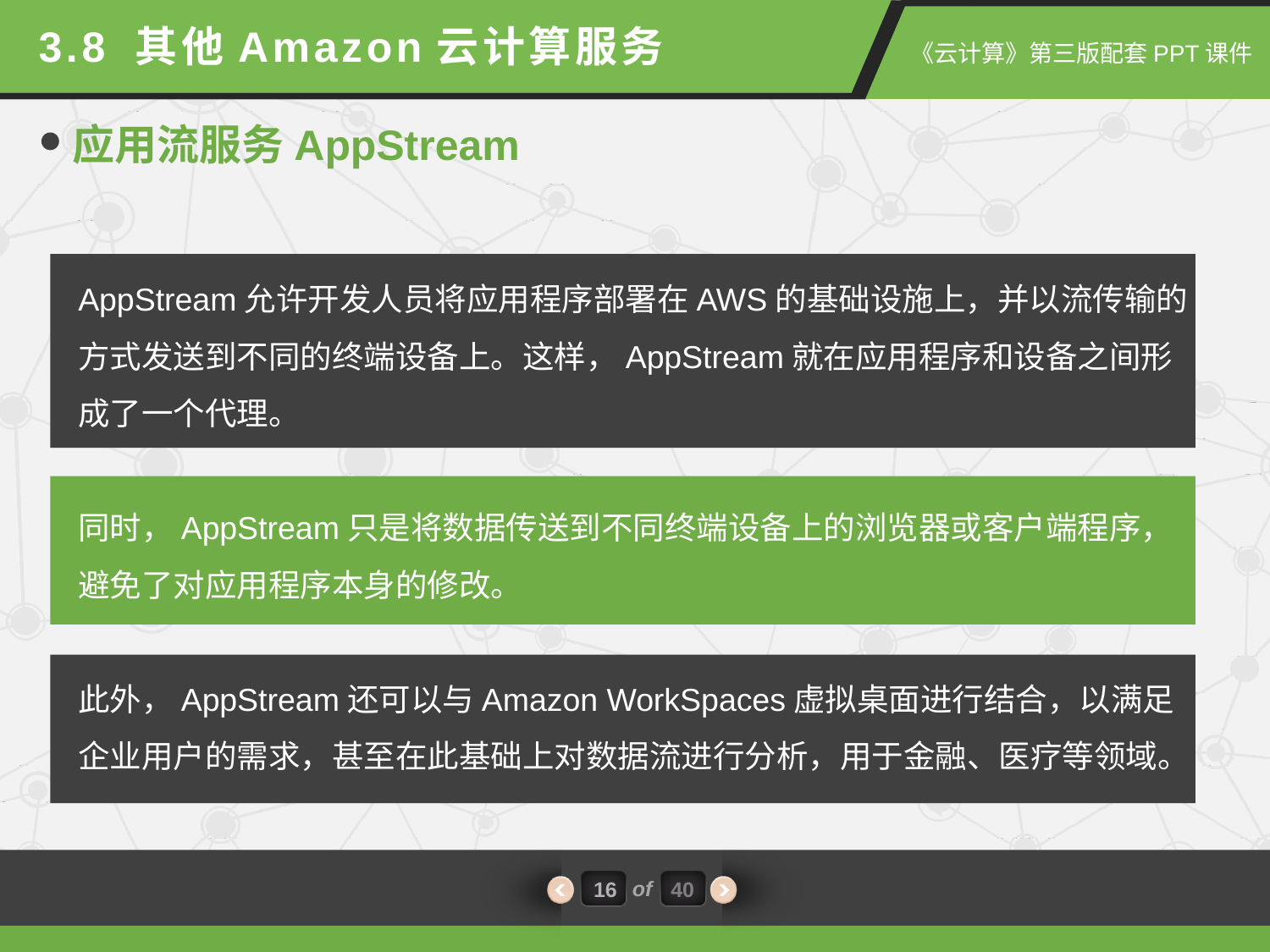

3.8 其他Amazon云计算服务
应用流服务AppStream

AppStream允许开发人员将应用程序部署在AWS的基础设施上，并以流传输的方式发送到不同的终端设备上。这样，AppStream就在应用程序和设备之间形成了一个代理。

同时，AppStream只是将数据传送到不同终端设备上的浏览器或客户端程序，避免了对应用程序本身的修改。

此外，AppStream还可以与Amazon WorkSpaces虚拟桌面进行结合，以满足企业用户的需求，甚至在此基础上对数据流进行分析，用于金融、医疗等领域。

16